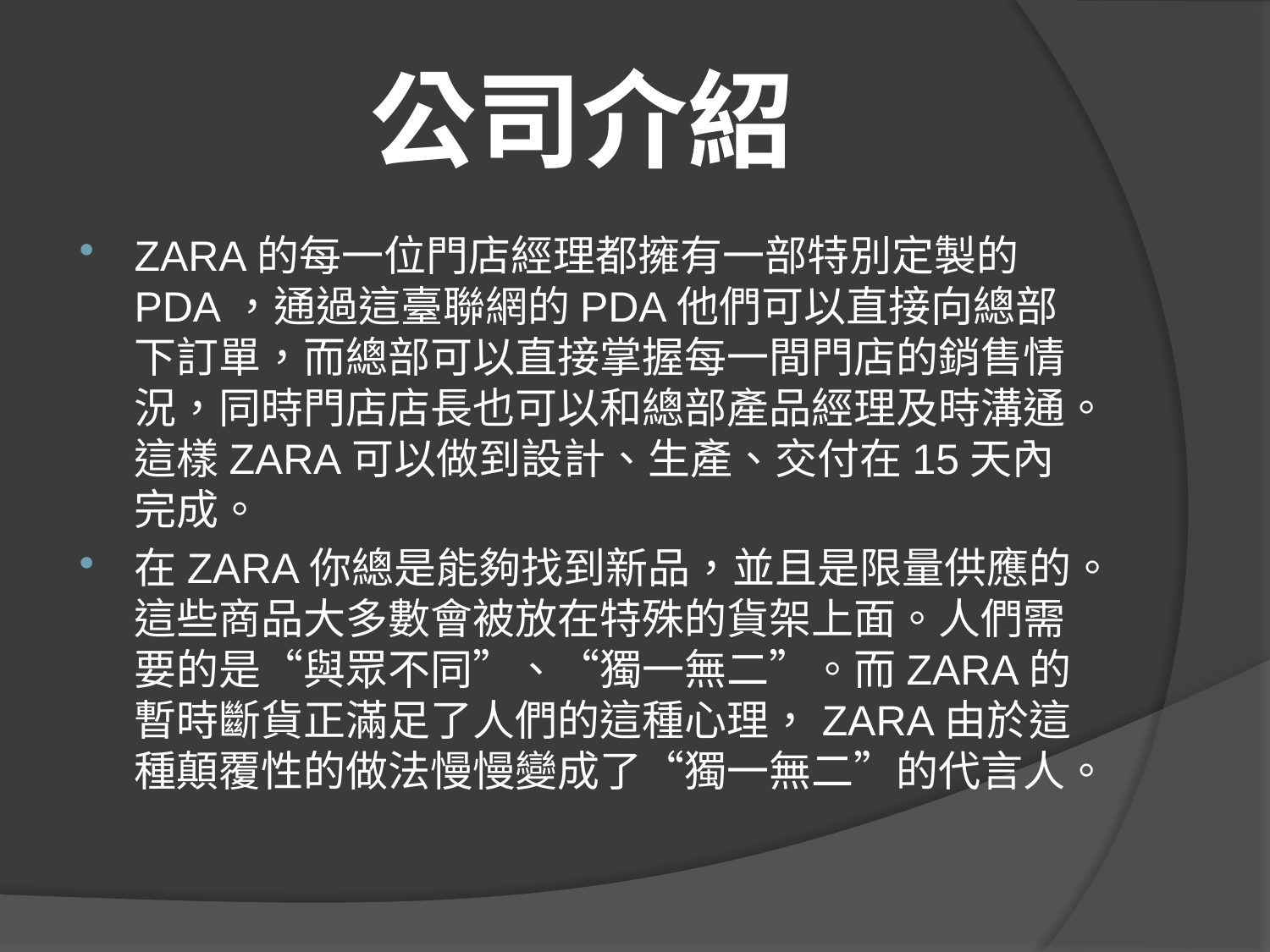

# 公司介紹
ZARA的每一位門店經理都擁有一部特別定製的PDA，通過這臺聯網的PDA他們可以直接向總部下訂單，而總部可以直接掌握每一間門店的銷售情況，同時門店店長也可以和總部產品經理及時溝通。這樣ZARA可以做到設計、生產、交付在15天內完成。
在ZARA你總是能夠找到新品，並且是限量供應的。這些商品大多數會被放在特殊的貨架上面。人們需要的是“與眾不同”、“獨一無二”。而ZARA的暫時斷貨正滿足了人們的這種心理，ZARA由於這種顛覆性的做法慢慢變成了“獨一無二”的代言人。